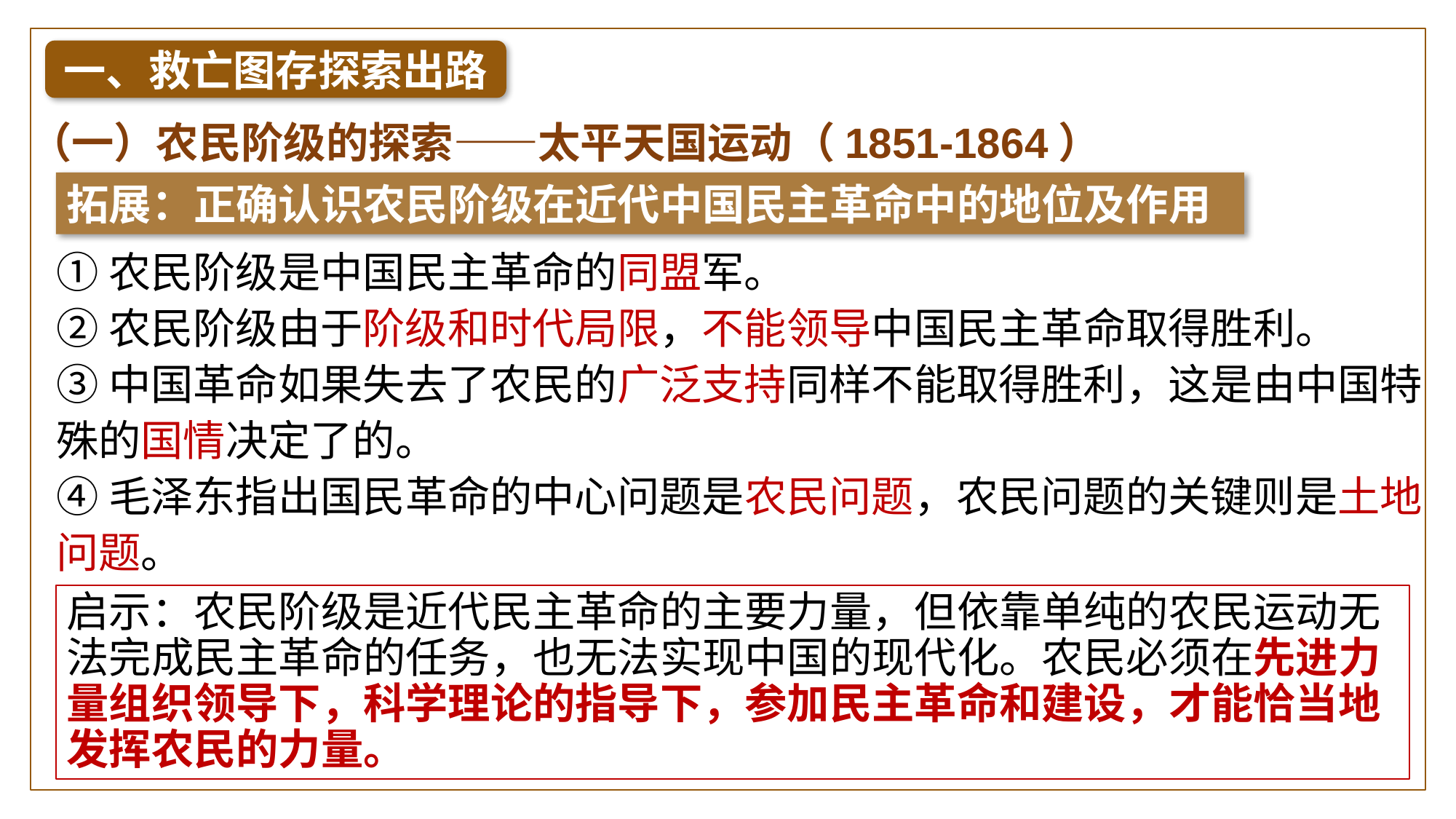

一、救亡图存探索出路
（一）农民阶级的探索——太平天国运动（1851-1864）
拓展：正确认识农民阶级在近代中国民主革命中的地位及作用
①农民阶级是中国民主革命的同盟军。
②农民阶级由于阶级和时代局限，不能领导中国民主革命取得胜利。
③中国革命如果失去了农民的广泛支持同样不能取得胜利，这是由中国特殊的国情决定了的。
④毛泽东指出国民革命的中心问题是农民问题，农民问题的关键则是土地问题。
启示：农民阶级是近代民主革命的主要力量，但依靠单纯的农民运动无法完成民主革命的任务，也无法实现中国的现代化。农民必须在先进力量组织领导下，科学理论的指导下，参加民主革命和建设，才能恰当地发挥农民的力量。